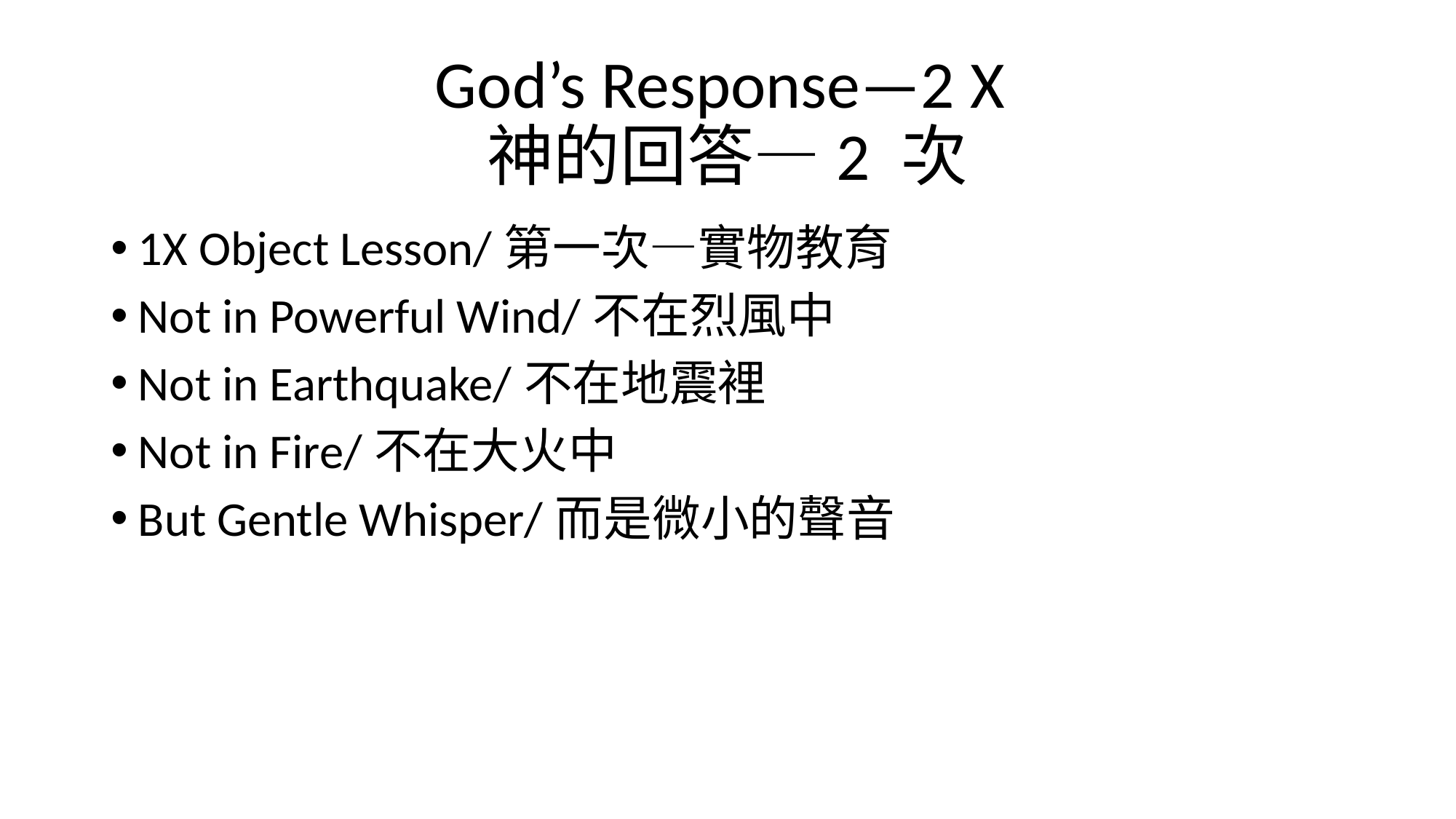

# God’s Response—2 X 神的回答—2 次
1X Object Lesson/第一次—實物教育
Not in Powerful Wind/不在烈風中
Not in Earthquake/不在地震裡
Not in Fire/不在大火中
But Gentle Whisper/而是微小的聲音